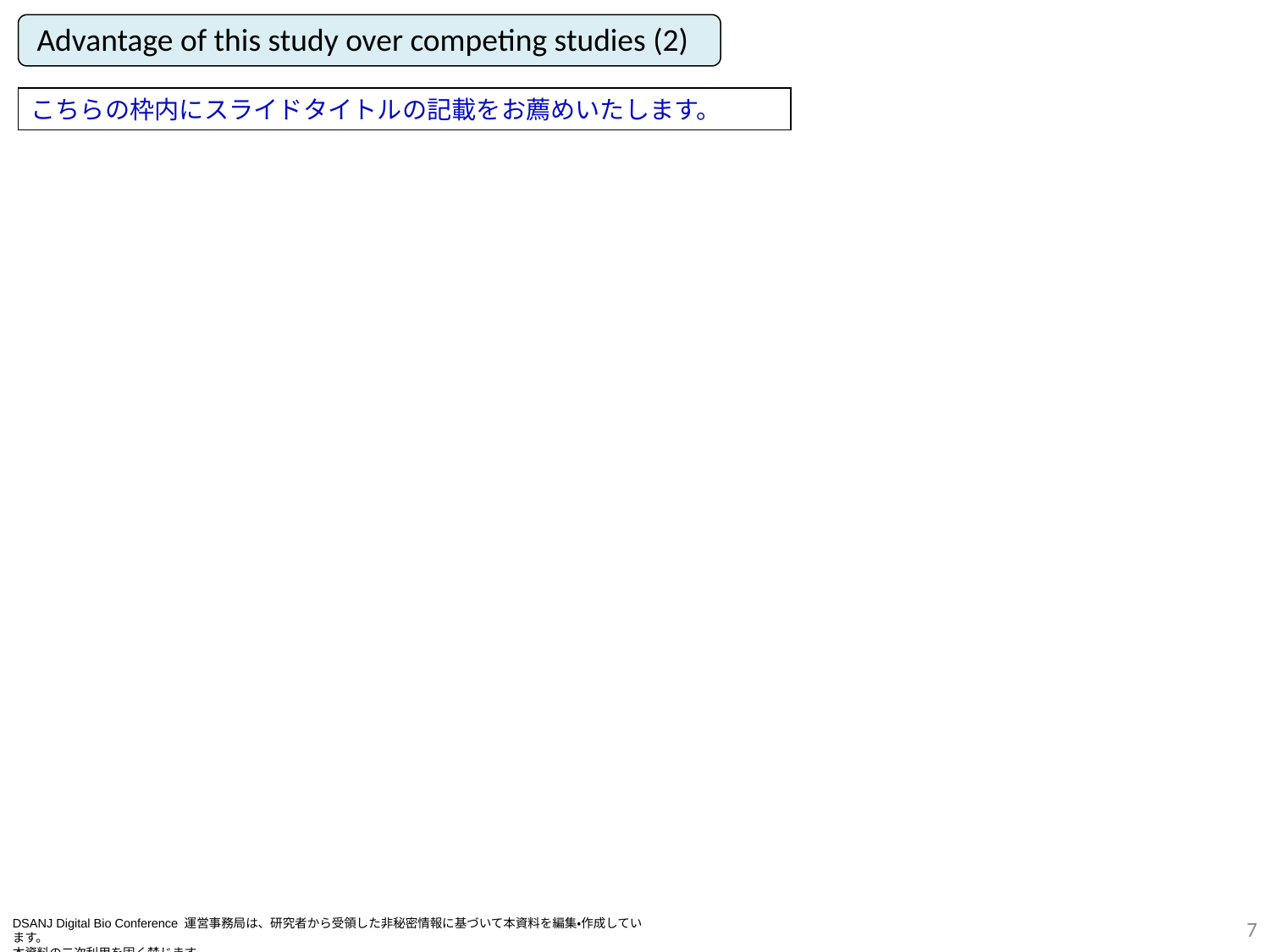

Advantage of this study over competing studies (2)

こちらの枠内にスライドタイトルの記載をお薦めいたします。
7
DSANJ Digital Bio Conference 運営事務局は、研究者から受領した非秘密情報に基づいて本資料を編集・作成しています。
本資料の二次利用を固く禁じます。